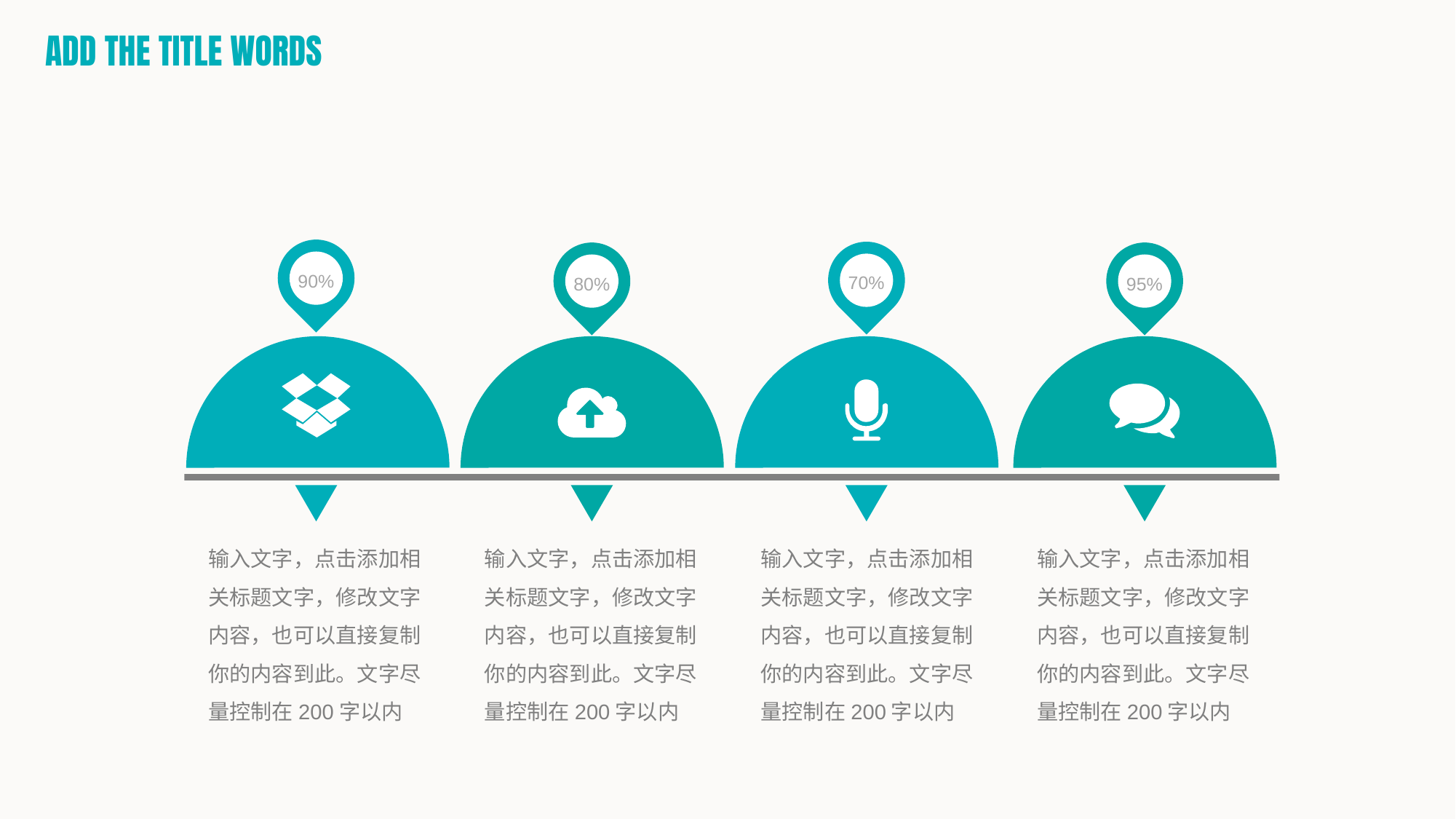

ADD THE TITLE WORDS

90%

70%

80%

95%

输入文字，点击添加相关标题文字，修改文字内容，也可以直接复制你的内容到此。文字尽量控制在200字以内
输入文字，点击添加相关标题文字，修改文字内容，也可以直接复制你的内容到此。文字尽量控制在200字以内
输入文字，点击添加相关标题文字，修改文字内容，也可以直接复制你的内容到此。文字尽量控制在200字以内
输入文字，点击添加相关标题文字，修改文字内容，也可以直接复制你的内容到此。文字尽量控制在200字以内